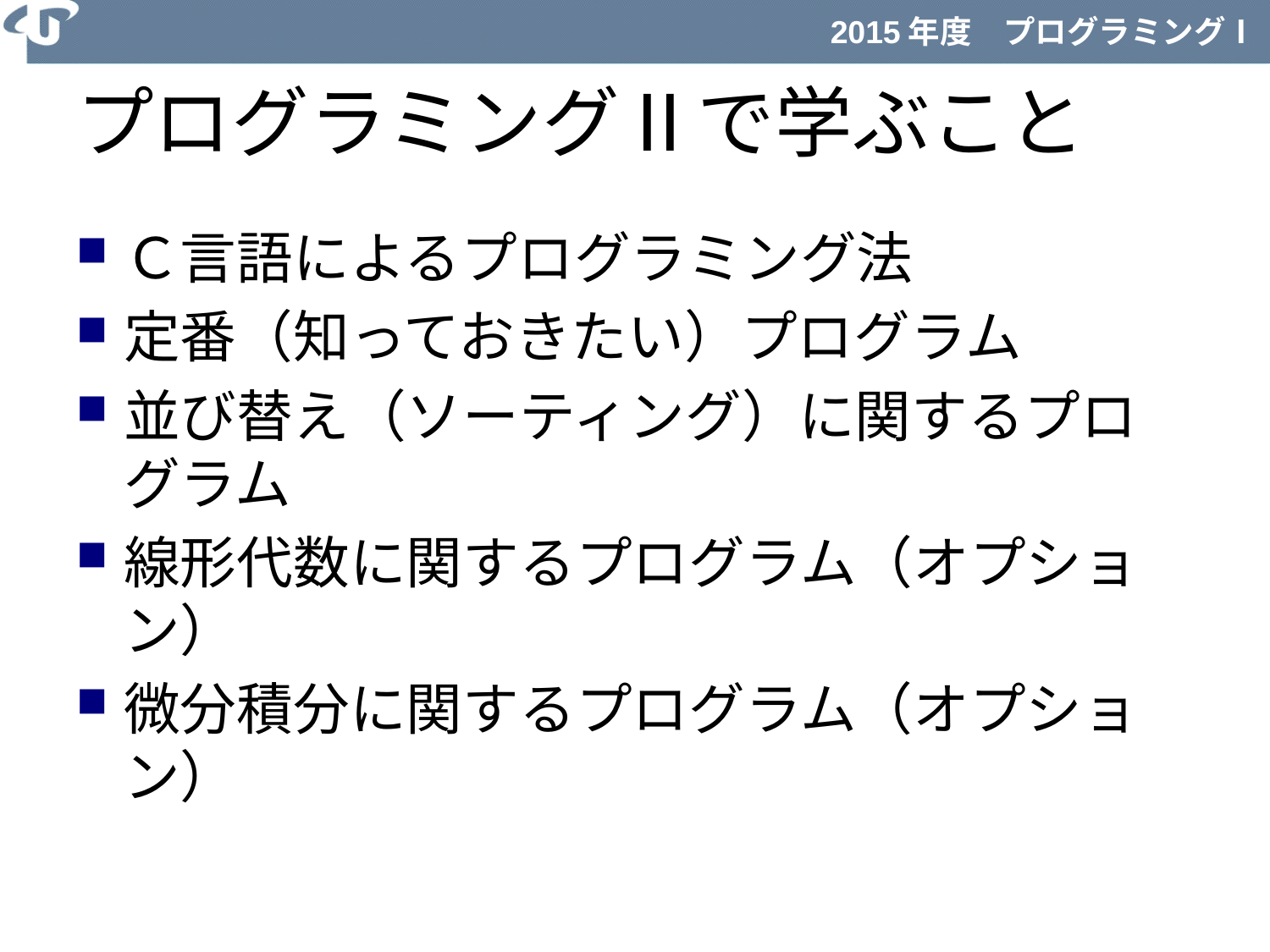

プログラミングⅡで学ぶこと
Ｃ言語によるプログラミング法
定番（知っておきたい）プログラム
並び替え（ソーティング）に関するプログラム
線形代数に関するプログラム（オプション）
微分積分に関するプログラム（オプション）